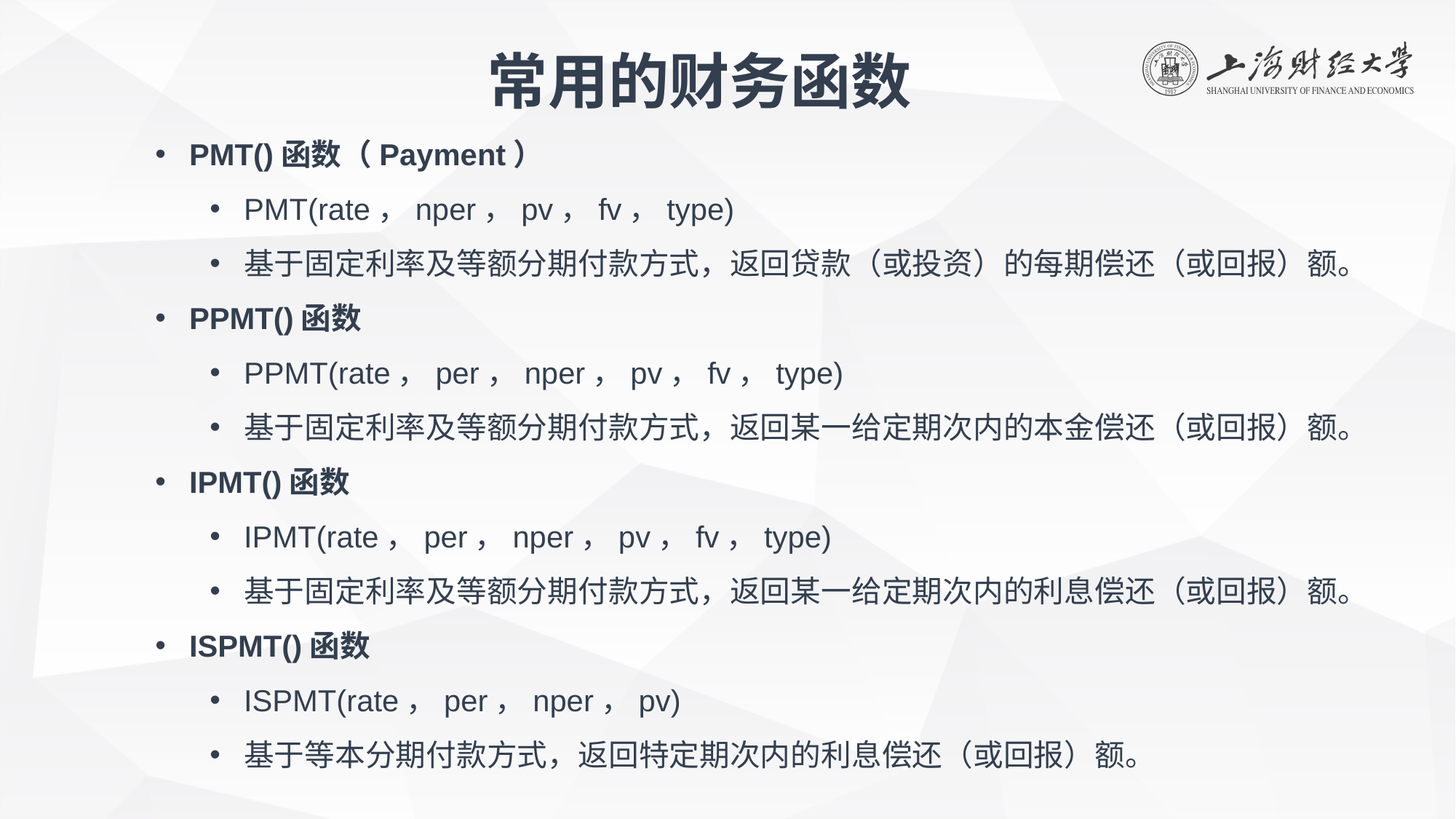

常用的财务函数
PMT()函数（Payment）
PMT(rate，nper，pv，fv，type)
基于固定利率及等额分期付款方式，返回贷款（或投资）的每期偿还（或回报）额。
PPMT()函数
PPMT(rate，per，nper，pv，fv，type)
基于固定利率及等额分期付款方式，返回某一给定期次内的本金偿还（或回报）额。
IPMT()函数
IPMT(rate，per，nper，pv，fv，type)
基于固定利率及等额分期付款方式，返回某一给定期次内的利息偿还（或回报）额。
ISPMT()函数
ISPMT(rate，per，nper，pv)
基于等本分期付款方式，返回特定期次内的利息偿还（或回报）额。